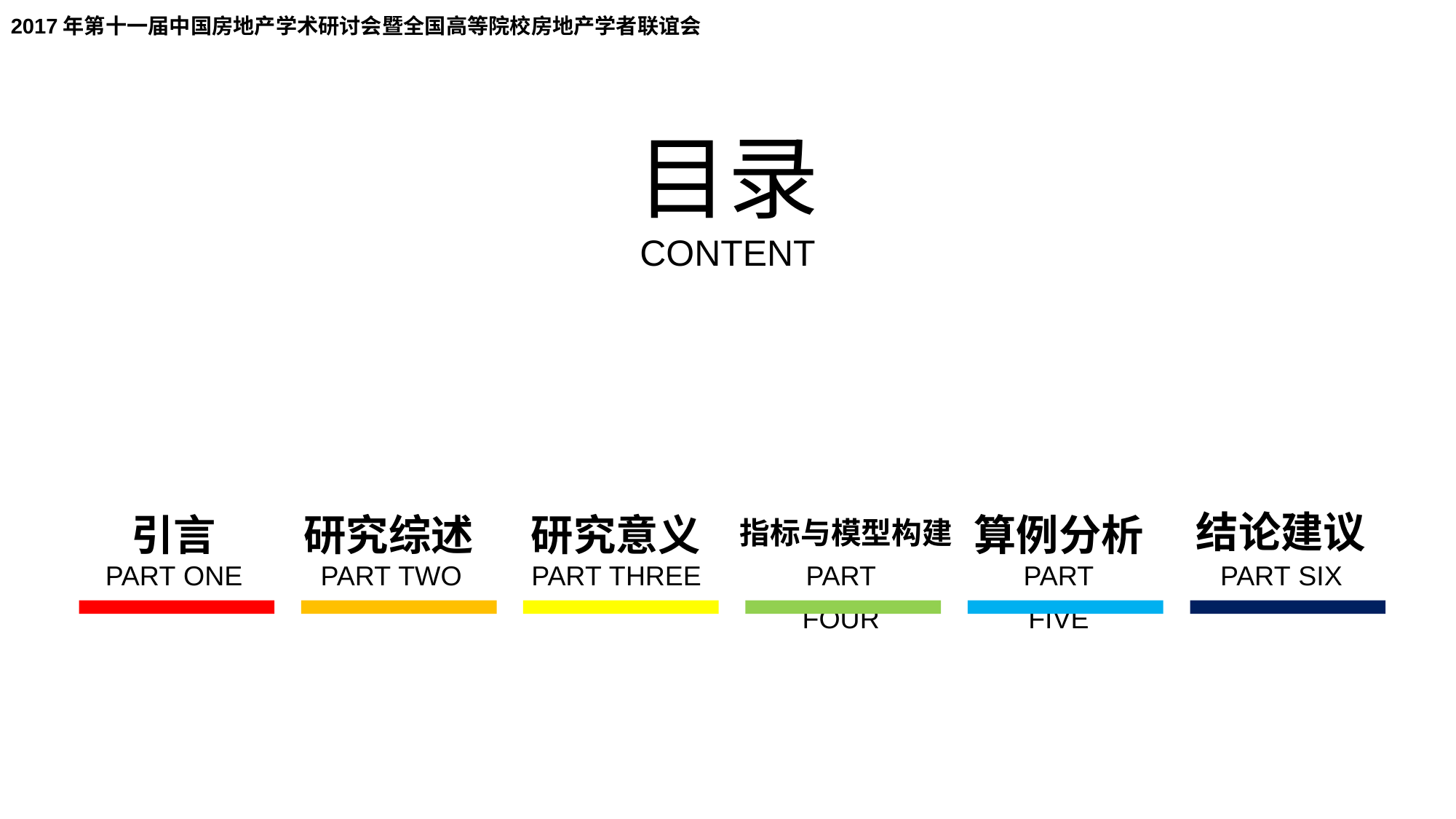

2017年第十一届中国房地产学术研讨会暨全国高等院校房地产学者联谊会
目录
CONTENT
结论建议
引言
研究综述
研究意义
算例分析
指标与模型构建
PART ONE
PART TWO
PART THREE
PART FOUR
PART FIVE
PART SIX